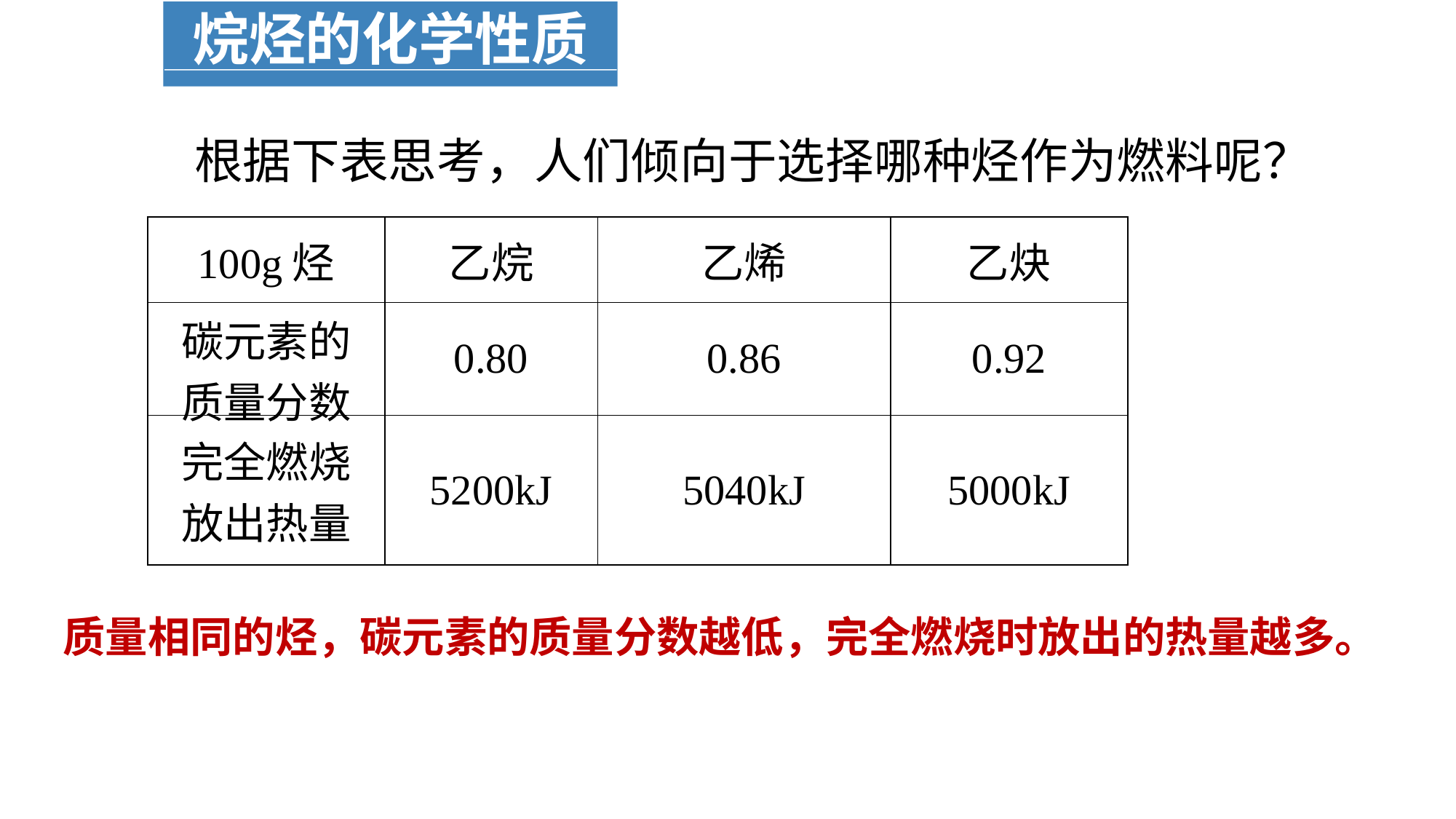

烷烃的化学性质
根据下表思考，人们倾向于选择哪种烃作为燃料呢？
| 100g烃 | 乙烷 | 乙烯 | 乙炔 |
| --- | --- | --- | --- |
| 碳元素的 质量分数 | 0.80 | 0.86 | 0.92 |
| 完全燃烧 放出热量 | 5200kJ | 5040kJ | 5000kJ |
质量相同的烃，碳元素的质量分数越低，完全燃烧时放出的热量越多。